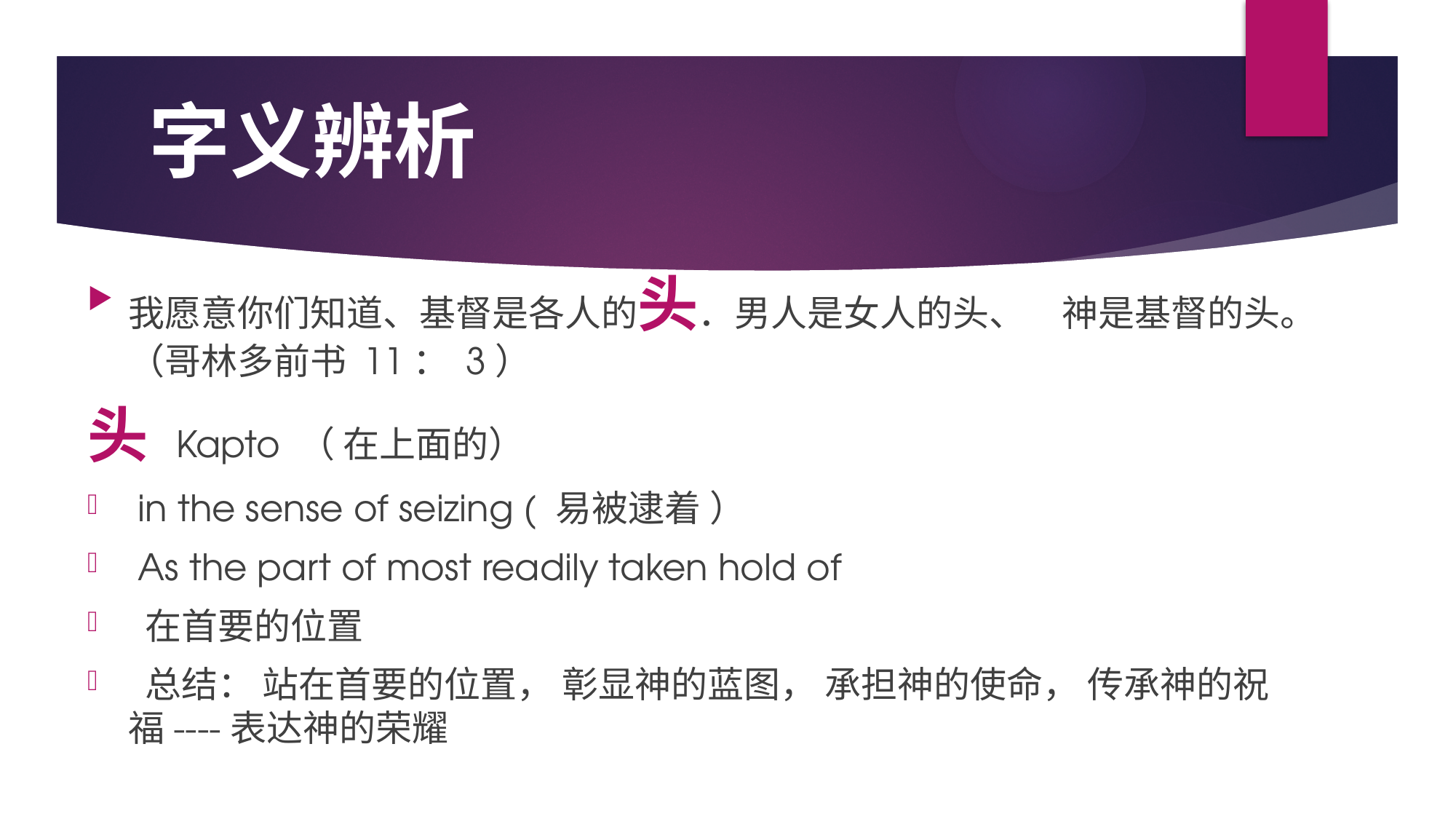

# 字义辨析
我愿意你们知道、基督是各人的头．男人是女人的头、　神是基督的头。（哥林多前书 11： 3）
头 Kapto （ 在上面的）
 in the sense of seizing ( 易被逮着 ）
 As the part of most readily taken hold of
 在首要的位置
 总结： 站在首要的位置， 彰显神的蓝图， 承担神的使命， 传承神的祝福----表达神的荣耀